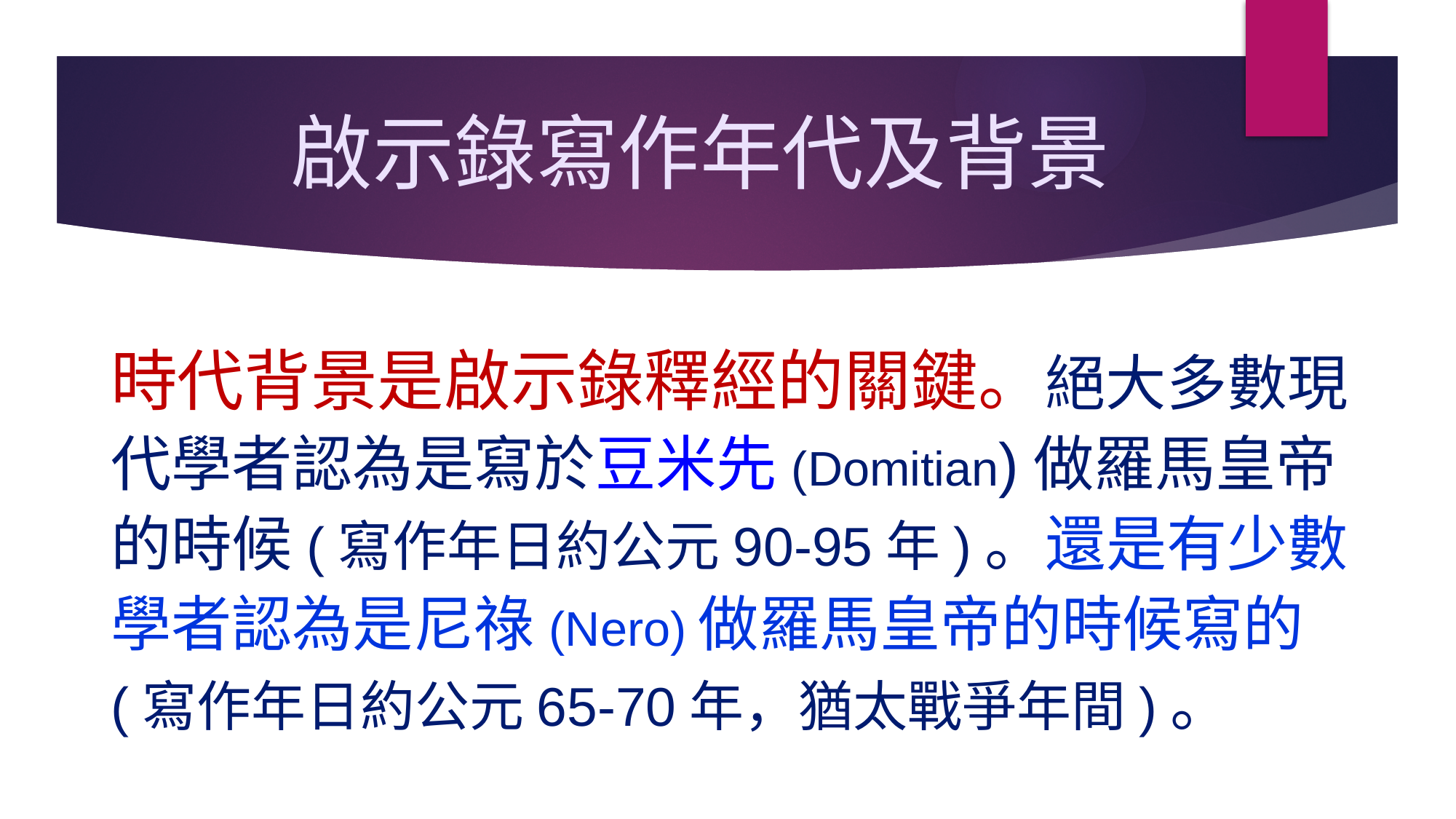

# 啟示錄寫作年代及背景
時代背景是啟示錄釋經的關鍵。絕大多數現代學者認為是寫於豆米先(Domitian)做羅馬皇帝的時候(寫作年日約公元90-95年)。還是有少數學者認為是尼祿(Nero)做羅馬皇帝的時候寫的(寫作年日約公元65-70年，猶太戰爭年間)。